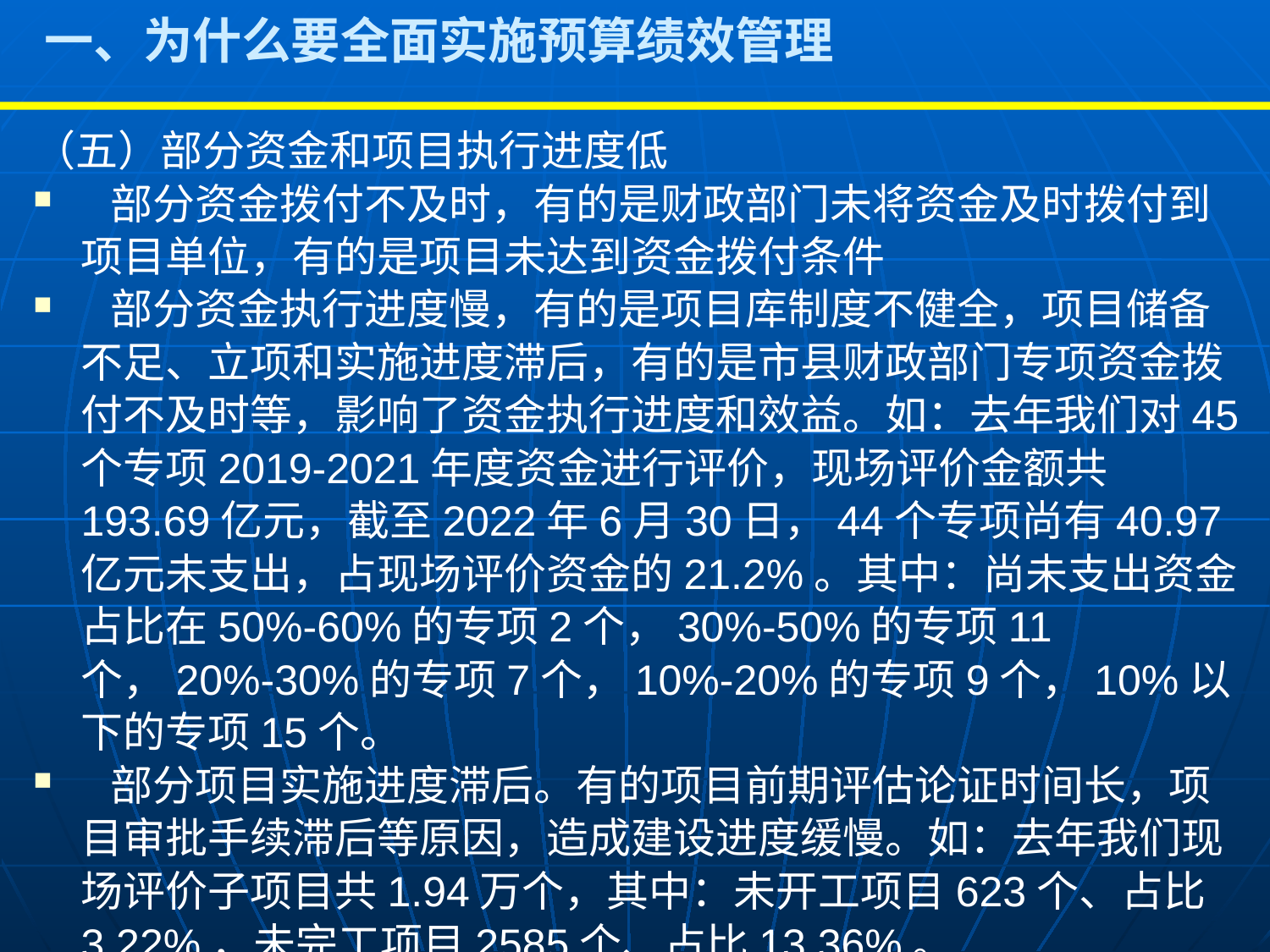

一、为什么要全面实施预算绩效管理

（五）部分资金和项目执行进度低
  部分资金拨付不及时，有的是财政部门未将资金及时拨付到项目单位，有的是项目未达到资金拨付条件
  部分资金执行进度慢，有的是项目库制度不健全，项目储备不足、立项和实施进度滞后，有的是市县财政部门专项资金拨付不及时等，影响了资金执行进度和效益。如：去年我们对45个专项2019-2021年度资金进行评价，现场评价金额共193.69亿元，截至2022年6月30日，44个专项尚有40.97亿元未支出，占现场评价资金的21.2%。其中：尚未支出资金占比在50%-60%的专项2个，30%-50%的专项11个，20%-30%的专项7个，10%-20%的专项9个，10%以下的专项15个。
  部分项目实施进度滞后。有的项目前期评估论证时间长，项目审批手续滞后等原因，造成建设进度缓慢。如：去年我们现场评价子项目共1.94万个，其中：未开工项目623个、占比3.22%，未完工项目2585个、占比13.36%。